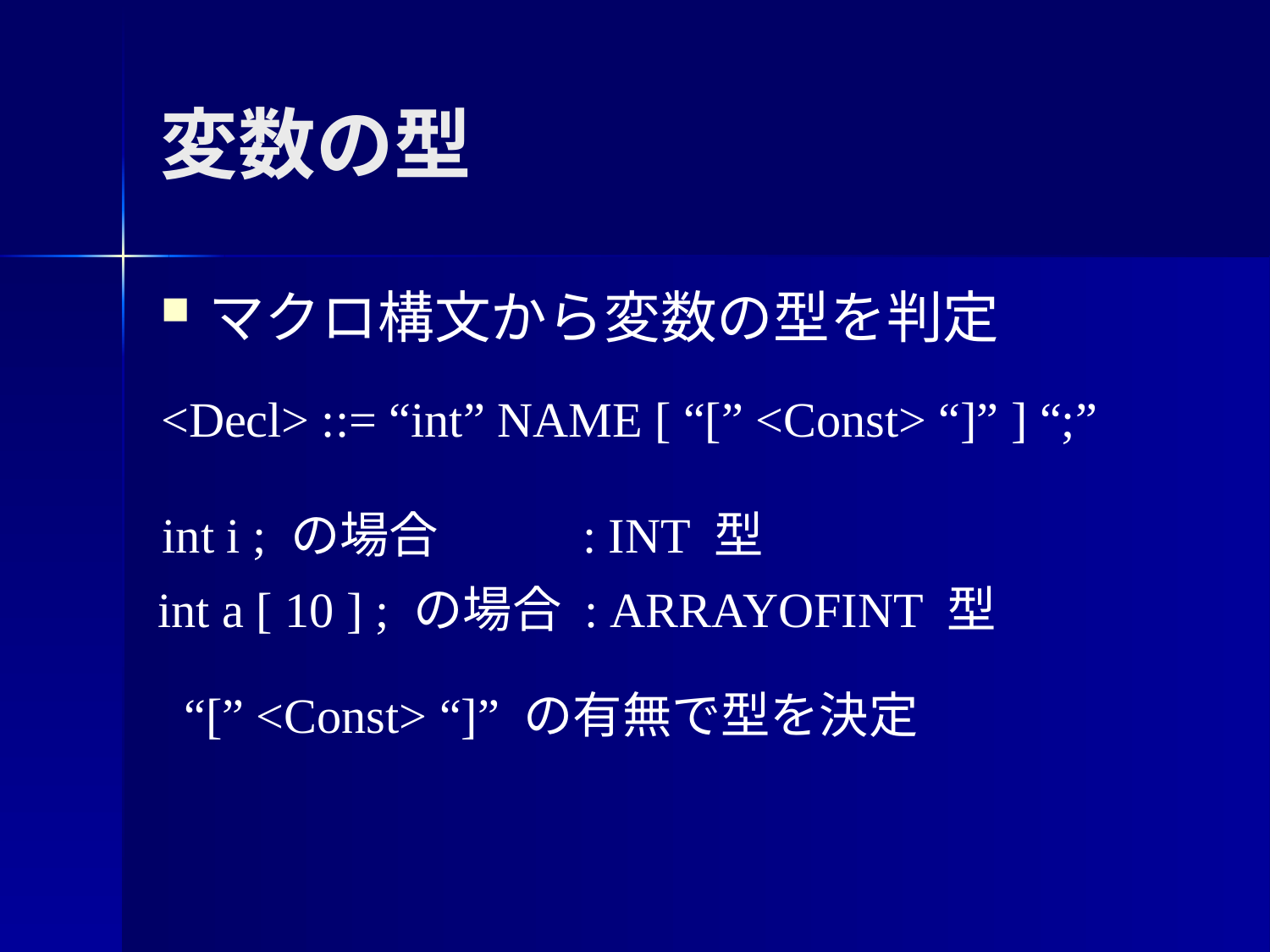

変数の型
マクロ構文から変数の型を判定
<Decl> ::= “int” NAME [ “[” <Const> “]” ] “;”
int i ; の場合            : INT 型
int a [ 10 ] ; の場合 : ARRAYOFINT 型
“[” <Const> “]” の有無で型を決定